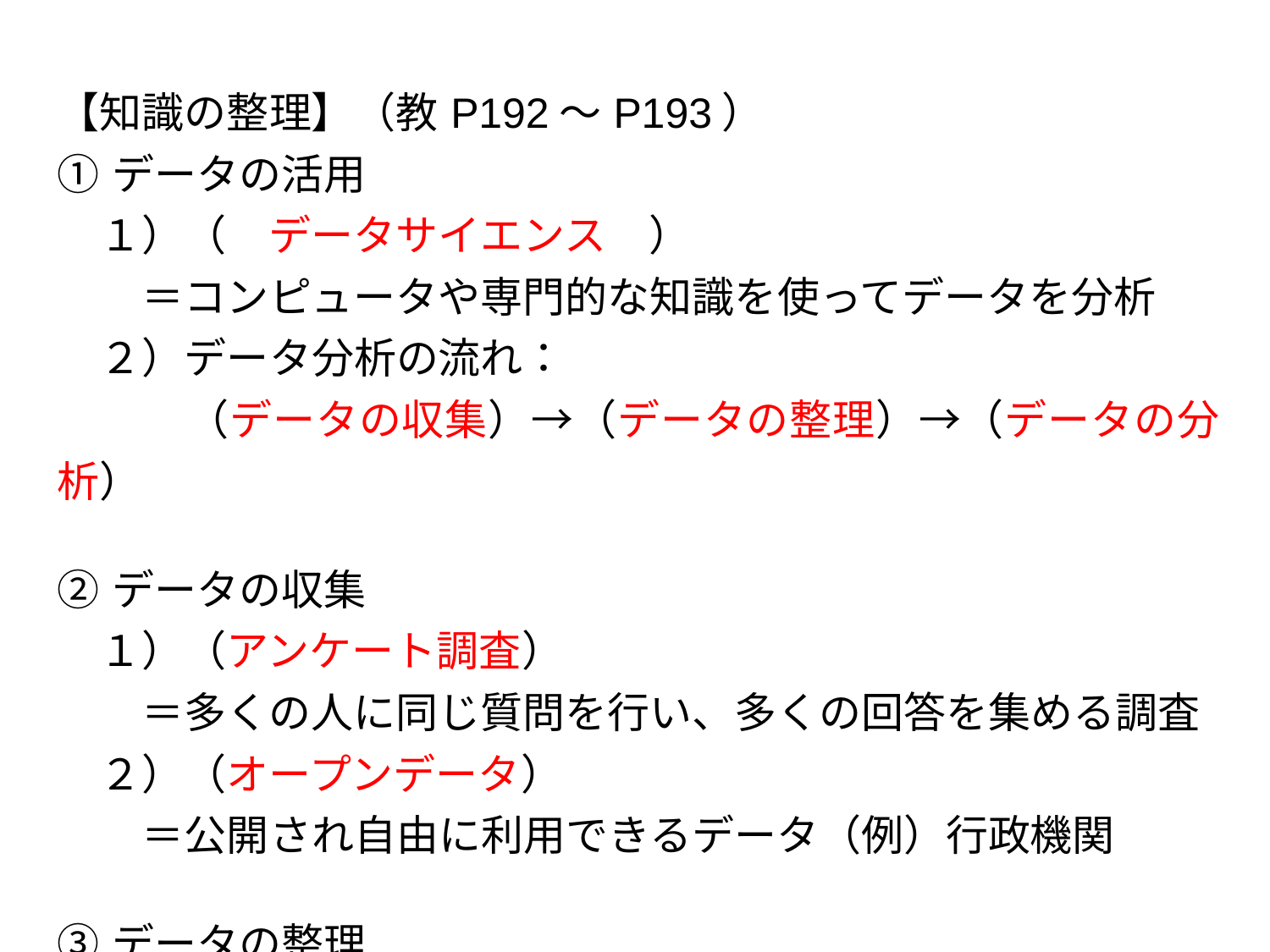

| 【知識の整理】（教P192～P193） |
| --- |
| ①データの活用 |
| １）（　データサイエンス　） 　　＝コンピュータや専門的な知識を使ってデータを分析 |
| ２）データ分析の流れ： 　　　（データの収集）→（データの整理）→（データの分析） |
|  |
| ②データの収集 |
| １）（アンケート調査） 　　＝多くの人に同じ質問を行い、多くの回答を集める調査 |
| ２）（オープンデータ） 　　＝公開され自由に利用できるデータ（例）行政機関 |
|  |
| ③データの整理 |
| ・値の確認の方法： 　（欠損値）＝欠けている値、（外れ値）＝極端に外れた値を確認 |